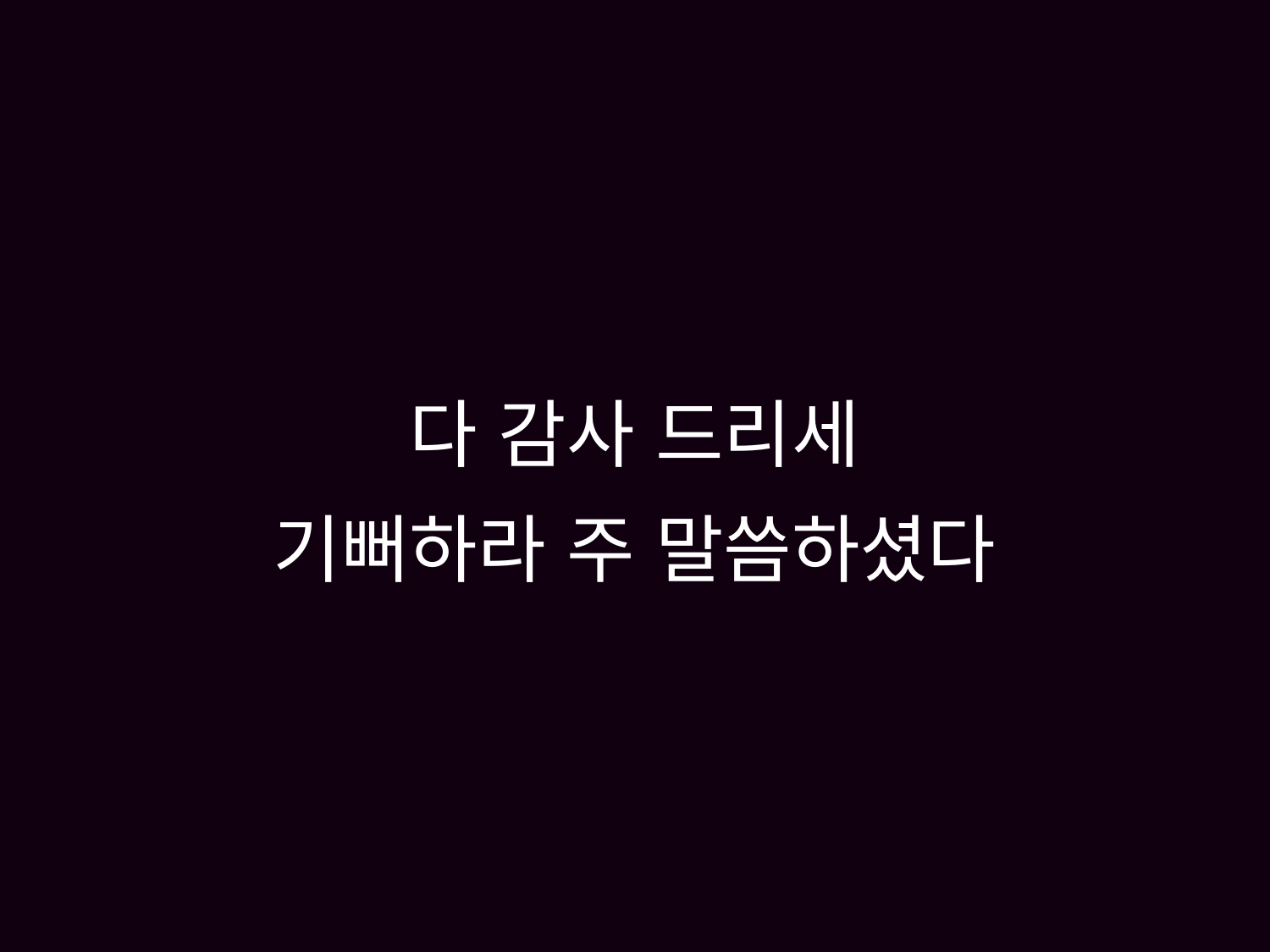

# 다 감사 드리세 기뻐하라 주 말씀하셨다